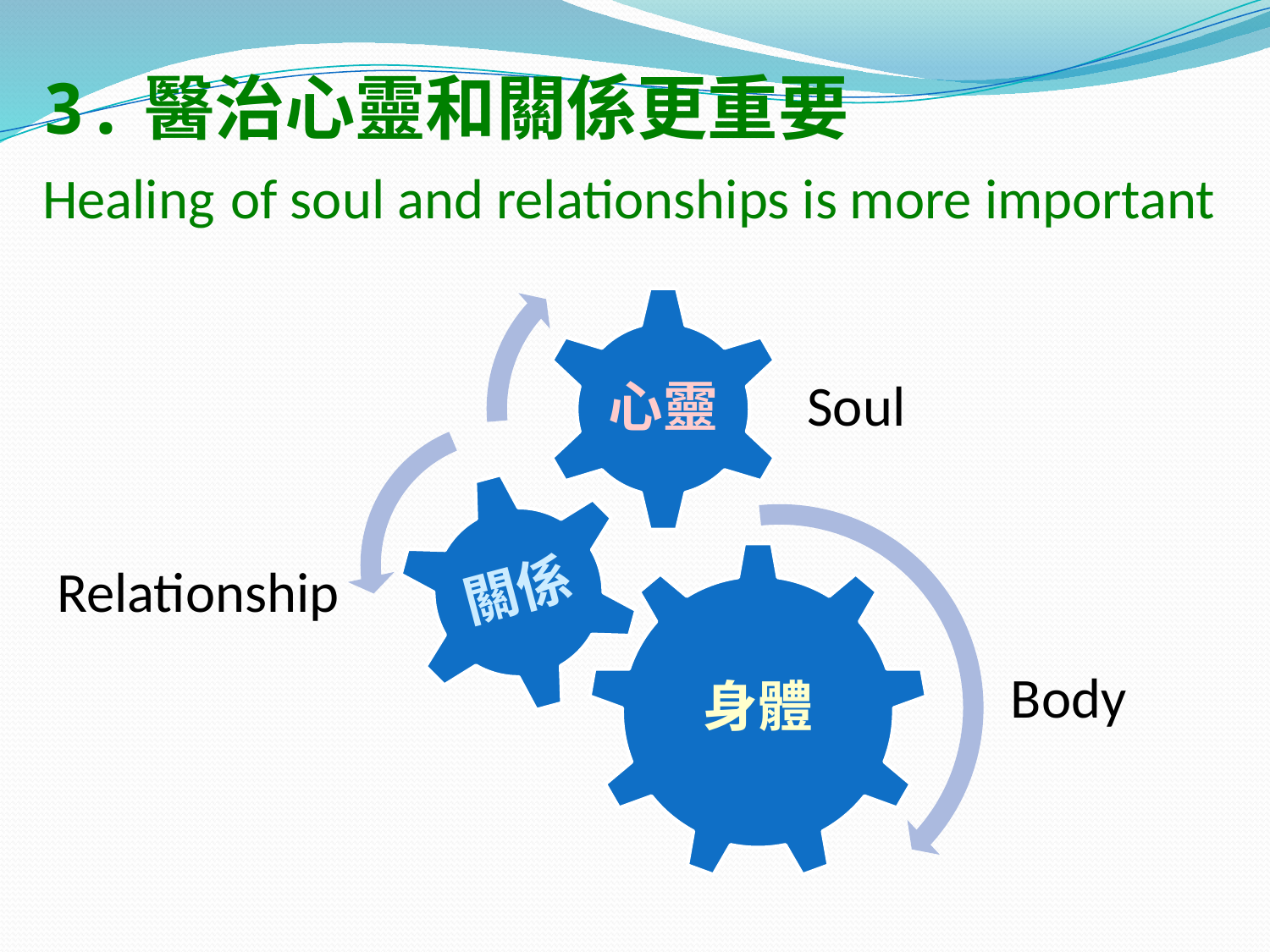

# 3.醫治心靈和關係更重要 Healing of soul and relationships is more important
身體
心靈
關係
Soul
Relationship
Body